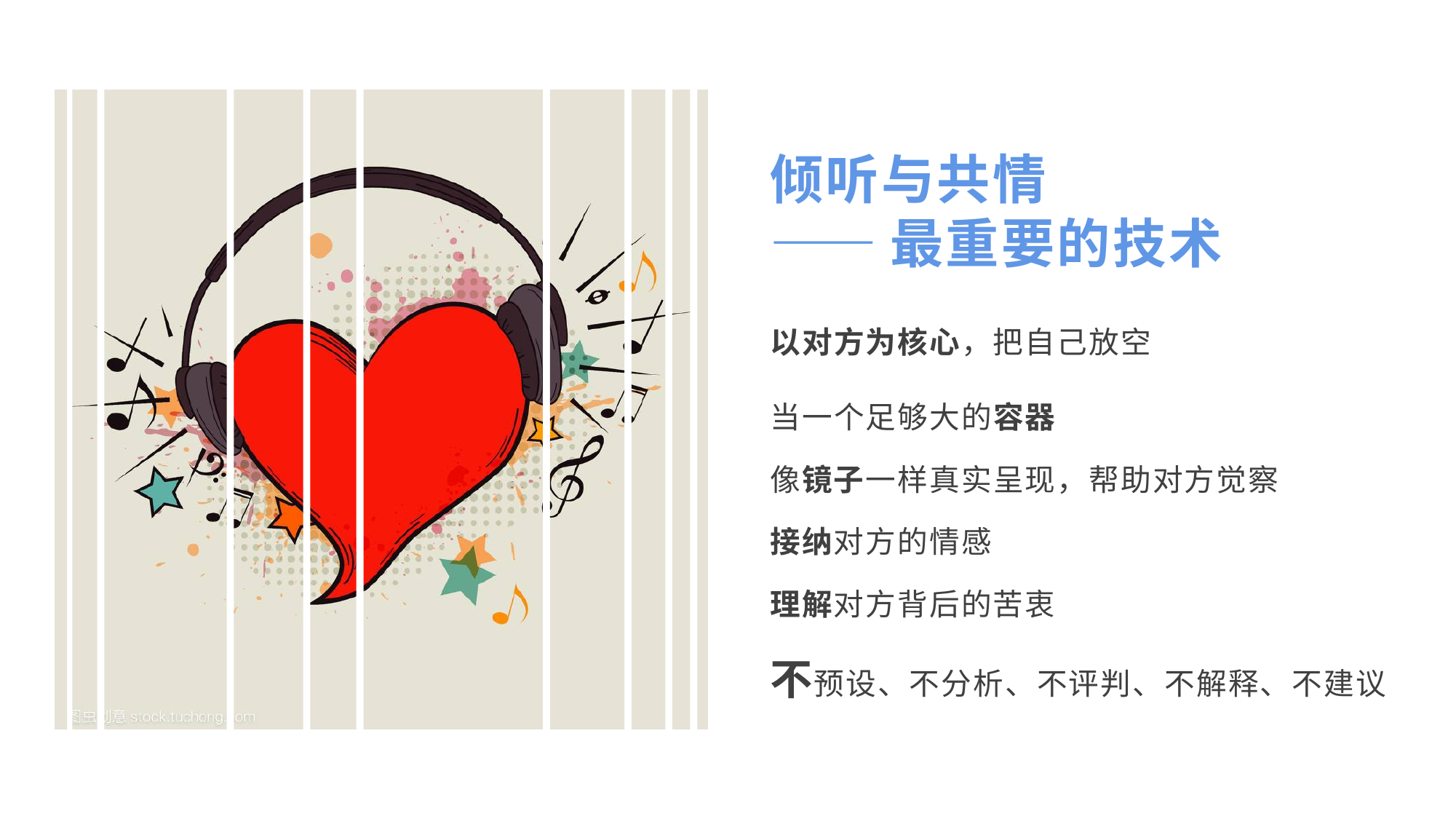

倾听与共情
——最重要的技术
以对方为核心，把自己放空
当一个足够大的容器
像镜子一样真实呈现，帮助对方觉察
接纳对方的情感
理解对方背后的苦衷
不预设、不分析、不评判、不解释、不建议